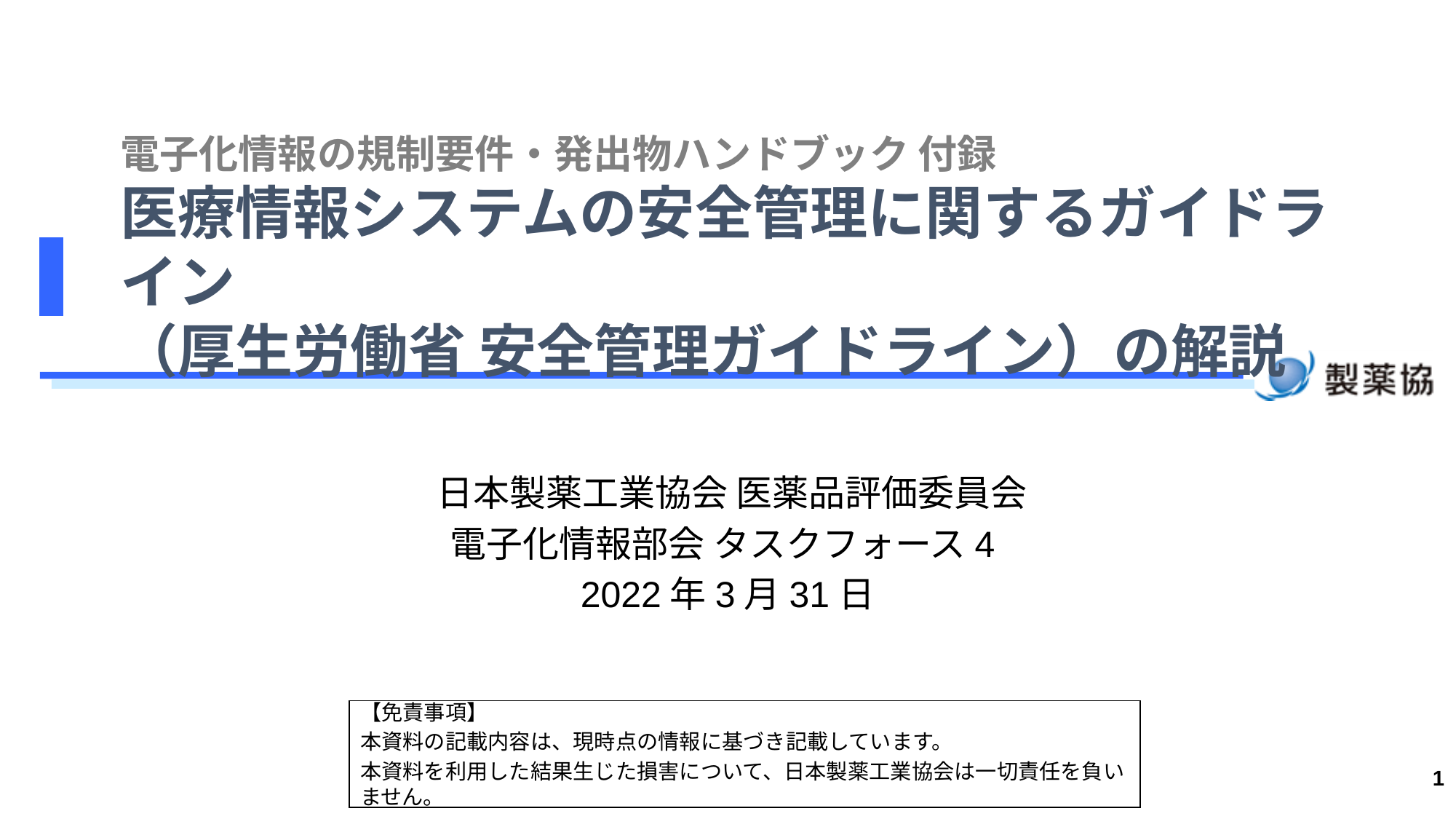

# 電子化情報の規制要件・発出物ハンドブック 付録 医療情報システムの安全管理に関するガイドライン （厚生労働省 安全管理ガイドライン）の解説
 日本製薬工業協会 医薬品評価委員会
電子化情報部会 タスクフォース4
2022年3月31日

【免責事項】
本資料の記載内容は、現時点の情報に基づき記載しています。
本資料を利用した結果生じた損害について、日本製薬工業協会は一切責任を負いません。
1